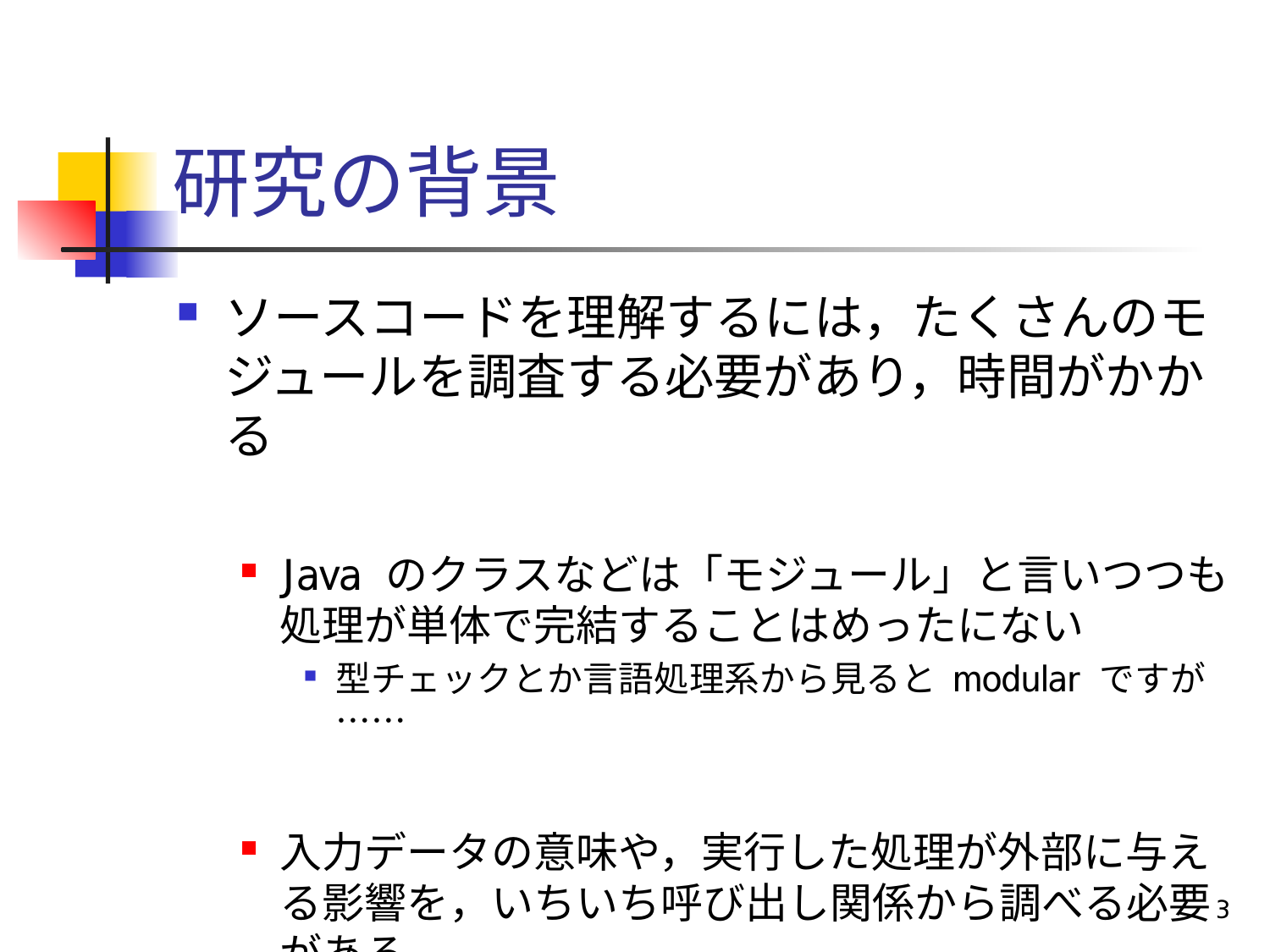

# 研究の背景
ソースコードを理解するには，たくさんのモジュールを調査する必要があり，時間がかかる

Java のクラスなどは「モジュール」と言いつつも処理が単体で完結することはめったにない
型チェックとか言語処理系から見ると modular ですが……

入力データの意味や，実行した処理が外部に与える影響を，いちいち呼び出し関係から調べる必要がある
3